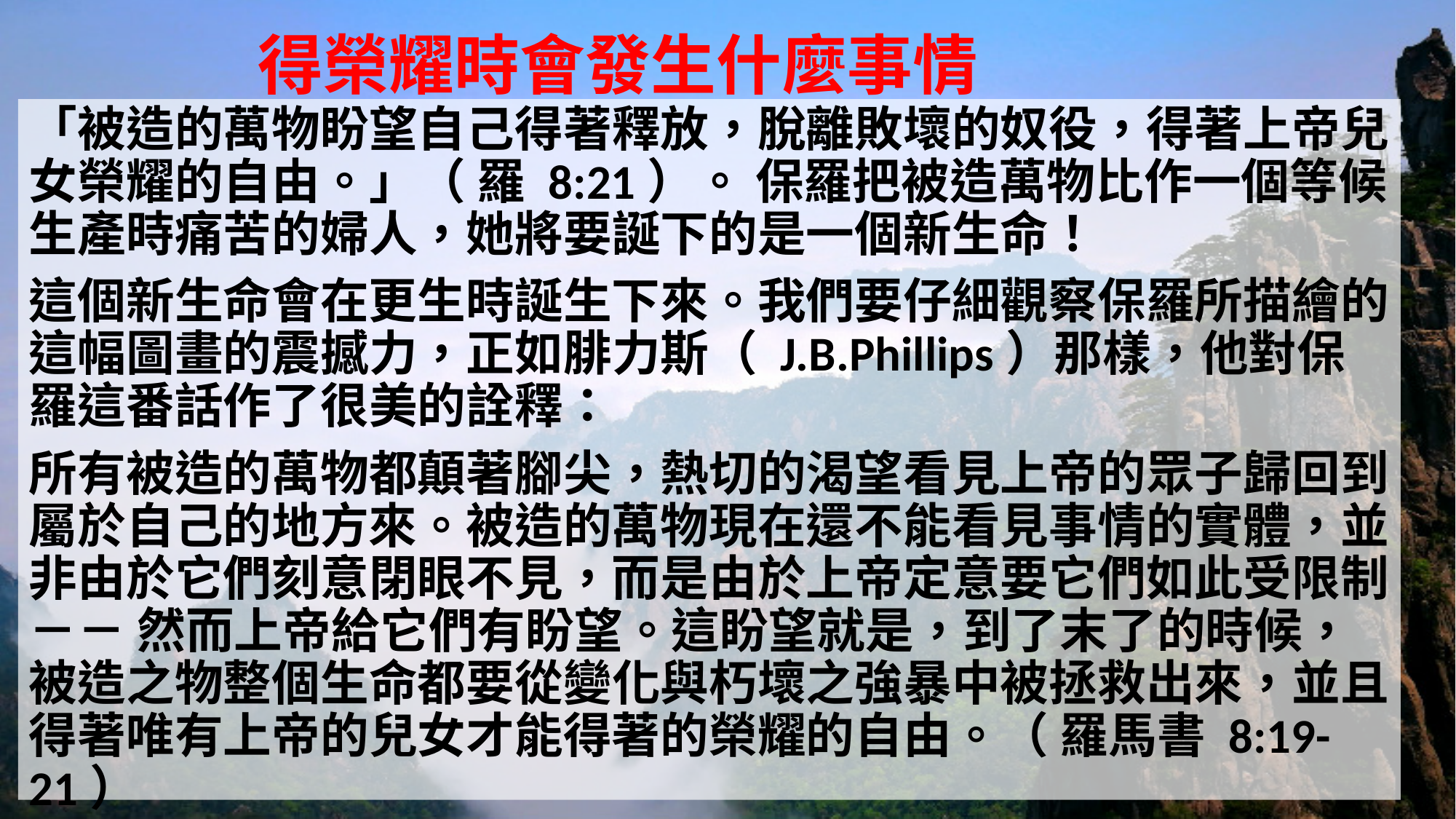

# 得榮耀時會發生什麼事情
「被造的萬物盼望自己得著釋放，脫離敗壞的奴役，得著上帝兒女榮耀的自由。」（ 羅 8:21）。 保羅把被造萬物比作一個等候生產時痛苦的婦人，她將要誕下的是一個新生命！
這個新生命會在更生時誕生下來。我們要仔細觀察保羅所描繪的這幅圖畫的震撼力，正如腓力斯（ J.B.Phillips）那樣，他對保羅這番話作了很美的詮釋：
所有被造的萬物都顛著腳尖，熱切的渴望看見上帝的眾子歸回到屬於自己的地方來。被造的萬物現在還不能看見事情的實體，並非由於它們刻意閉眼不見，而是由於上帝定意要它們如此受限制－－ 然而上帝給它們有盼望。這盼望就是，到了末了的時候，被造之物整個生命都要從變化與朽壞之強暴中被拯救出來，並且得著唯有上帝的兒女才能得著的榮耀的自由。（ 羅馬書 8:19-21）